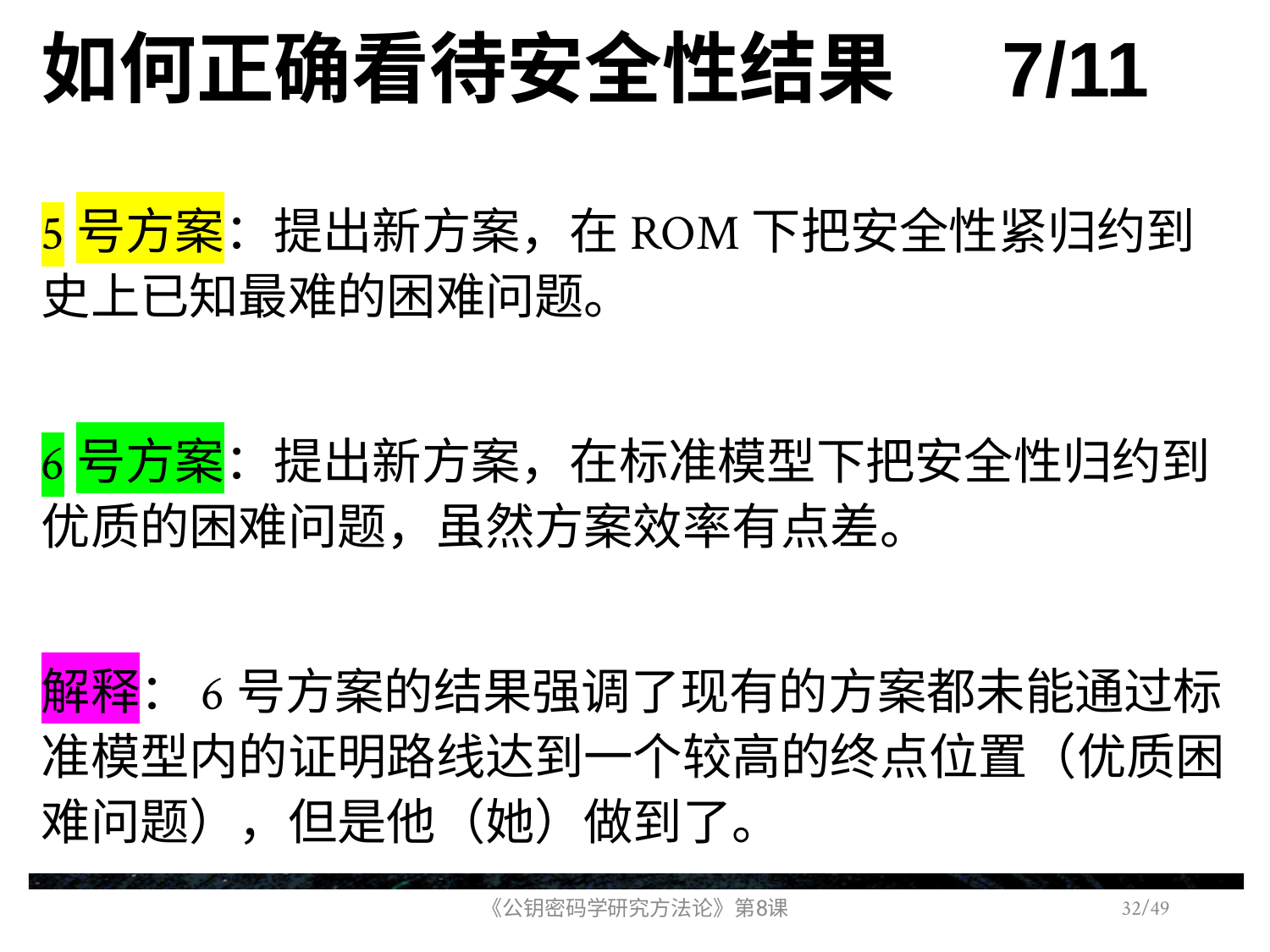

# 如何正确看待安全性结果     7/11
5号方案：提出新方案，在ROM下把安全性紧归约到史上已知最难的困难问题。

6号方案：提出新方案，在标准模型下把安全性归约到优质的困难问题，虽然方案效率有点差。

解释：6号方案的结果强调了现有的方案都未能通过标准模型内的证明路线达到一个较高的终点位置（优质困难问题），但是他（她）做到了。
《公钥密码学研究方法论》第8课
32/49